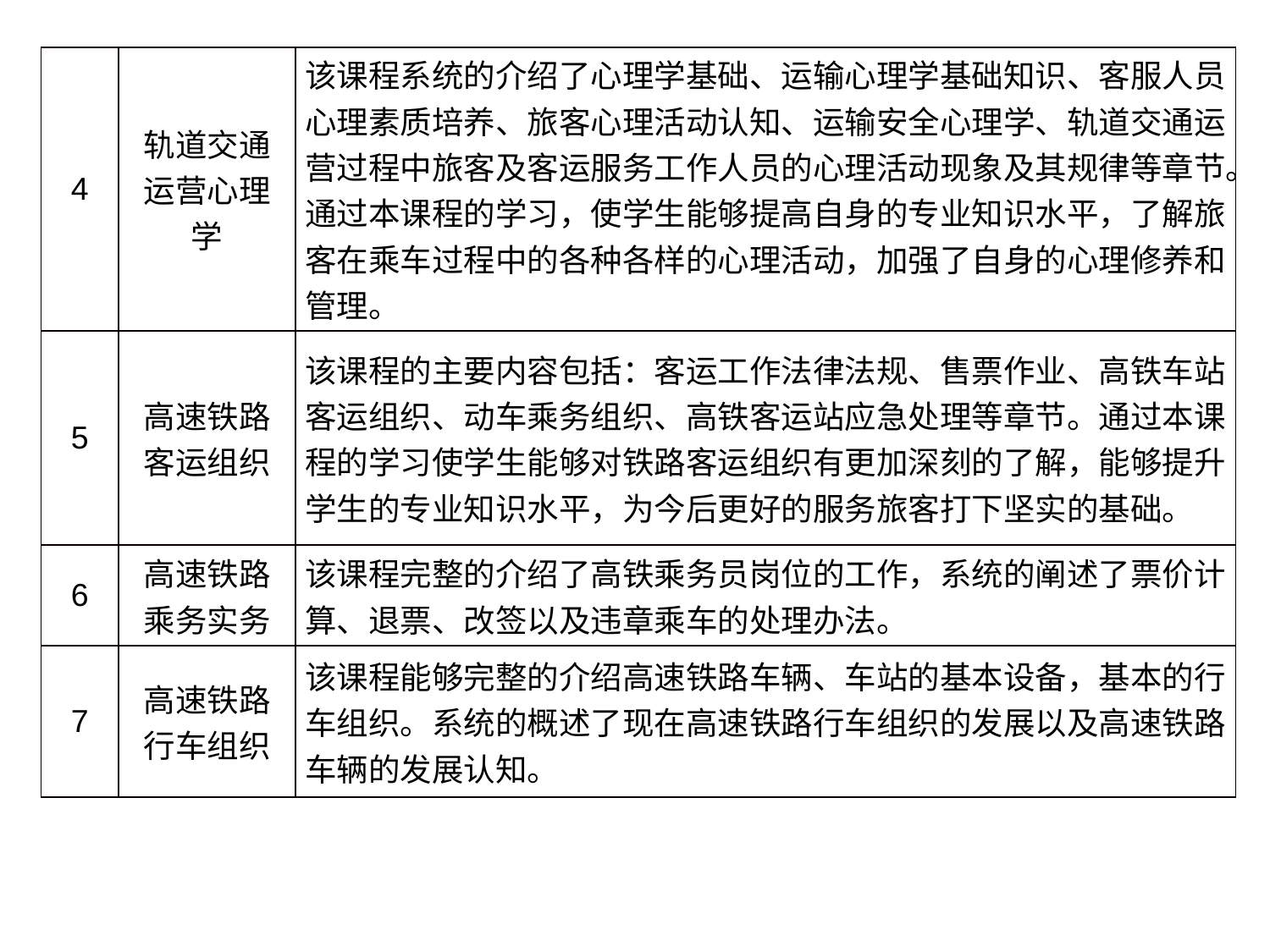

| 4 | 轨道交通运营心理学 | 该课程系统的介绍了心理学基础、运输心理学基础知识、客服人员心理素质培养、旅客心理活动认知、运输安全心理学、轨道交通运营过程中旅客及客运服务工作人员的心理活动现象及其规律等章节。通过本课程的学习，使学生能够提高自身的专业知识水平，了解旅客在乘车过程中的各种各样的心理活动，加强了自身的心理修养和管理。 |
| --- | --- | --- |
| 5 | 高速铁路客运组织 | 该课程的主要内容包括：客运工作法律法规、售票作业、高铁车站客运组织、动车乘务组织、高铁客运站应急处理等章节。通过本课程的学习使学生能够对铁路客运组织有更加深刻的了解，能够提升学生的专业知识水平，为今后更好的服务旅客打下坚实的基础。 |
| 6 | 高速铁路乘务实务 | 该课程完整的介绍了高铁乘务员岗位的工作，系统的阐述了票价计算、退票、改签以及违章乘车的处理办法。 |
| 7 | 高速铁路行车组织 | 该课程能够完整的介绍高速铁路车辆、车站的基本设备，基本的行车组织。系统的概述了现在高速铁路行车组织的发展以及高速铁路车辆的发展认知。 |